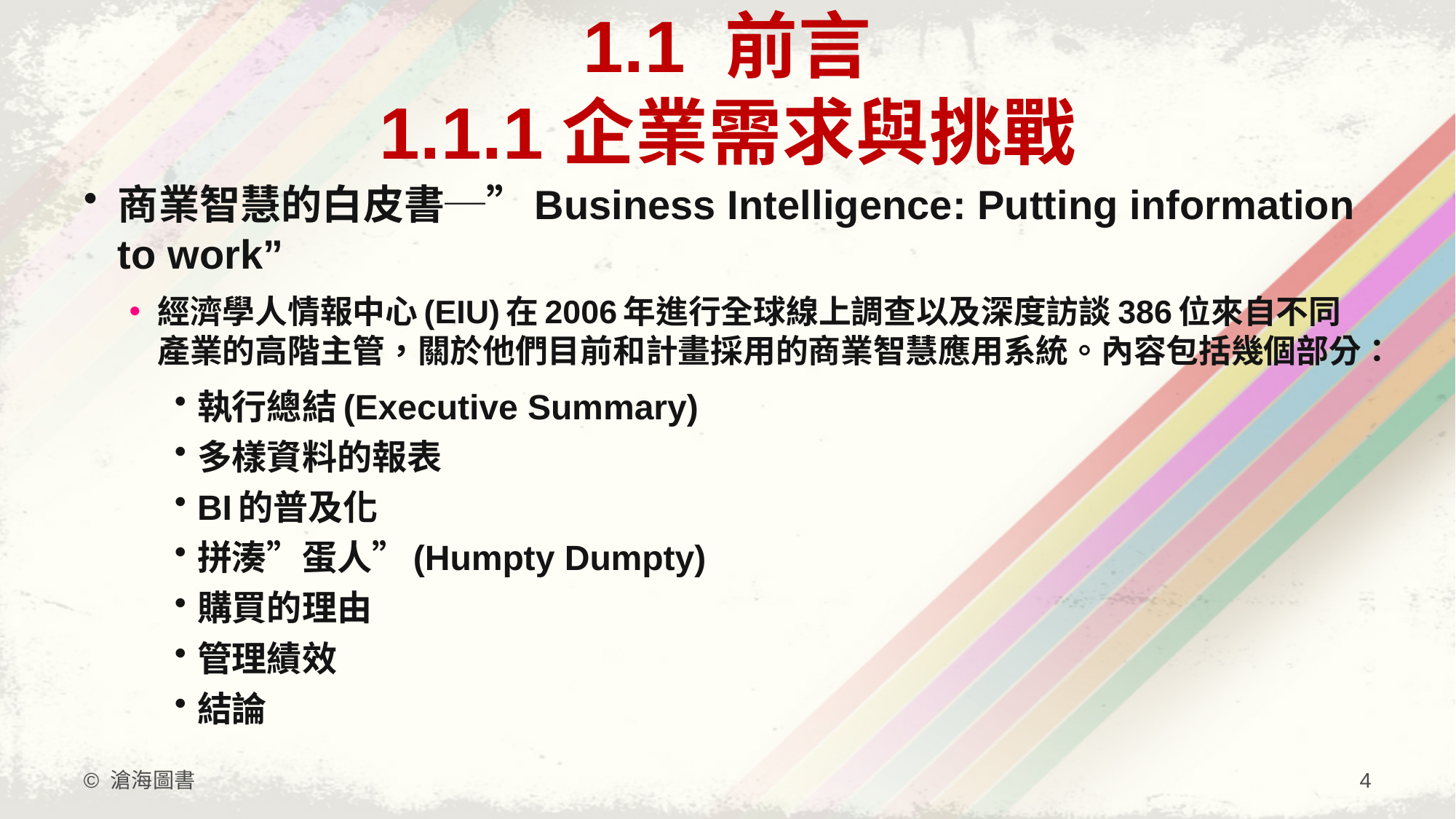

# 1.1 前言 1.1.1企業需求與挑戰
商業智慧的白皮書─”Business Intelligence: Putting information to work”
經濟學人情報中心(EIU)在2006年進行全球線上調查以及深度訪談386位來自不同產業的高階主管，關於他們目前和計畫採用的商業智慧應用系統。內容包括幾個部分：
執行總結(Executive Summary)
多樣資料的報表
BI的普及化
拼湊”蛋人”(Humpty Dumpty)
購買的理由
管理績效
結論
© 滄海圖書
4